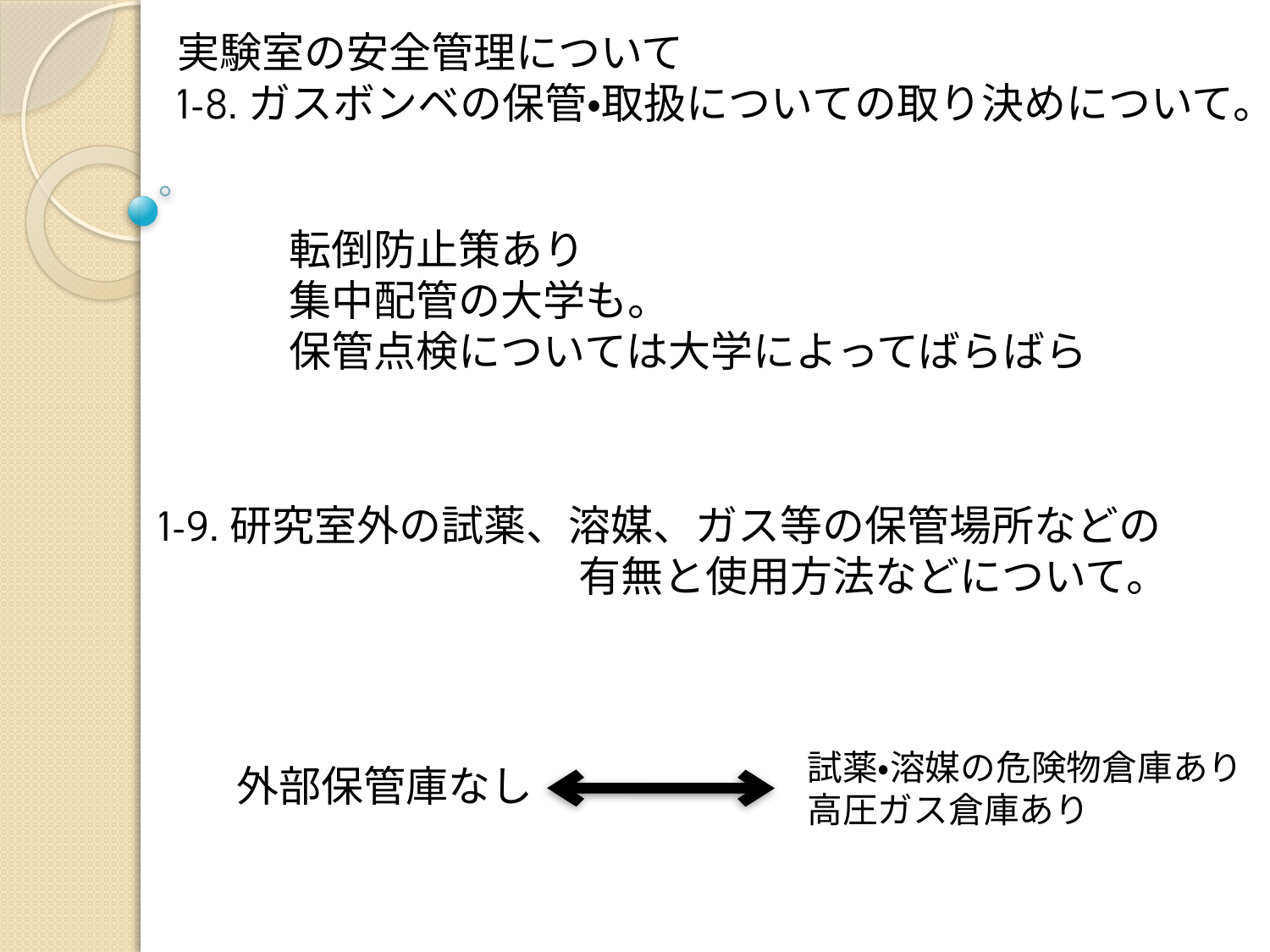

実験室の安全管理について
1-8.ガスボンベの保管・取扱についての取り決めについて。

転倒防止策あり
集中配管の大学も。
保管点検については大学によってばらばら
1-9.研究室外の試薬、溶媒、ガス等の保管場所などの
                                           有無と使用方法などについて。
試薬・溶媒の危険物倉庫あり
高圧ガス倉庫あり
外部保管庫なし